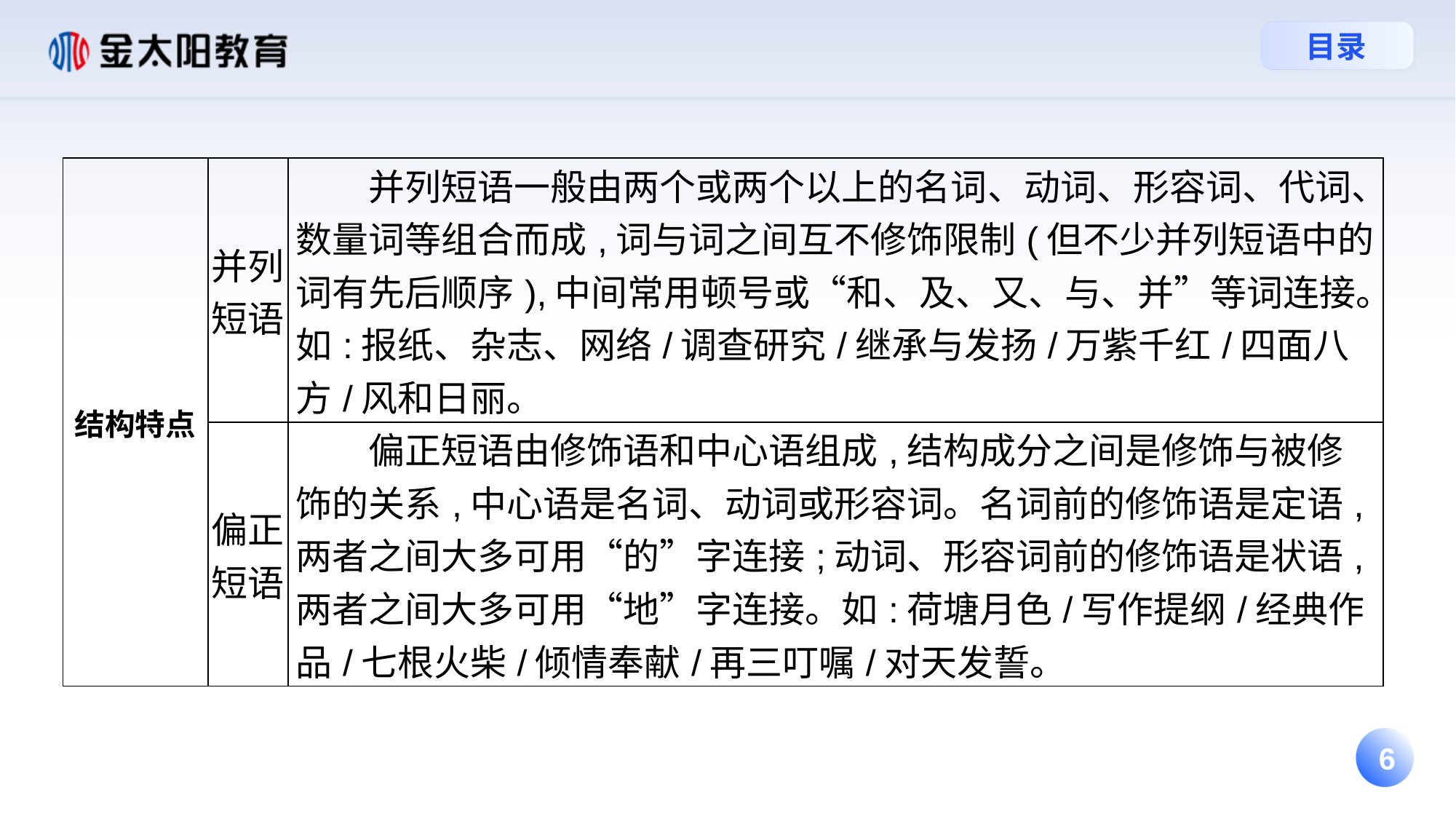

| 结构特点 | 并列短语 | 并列短语一般由两个或两个以上的名词、动词、形容词、代词、数量词等组合而成,词与词之间互不修饰限制(但不少并列短语中的词有先后顺序),中间常用顿号或“和、及、又、与、并”等词连接。如:报纸、杂志、网络/调查研究/继承与发扬/万紫千红/四面八方/风和日丽。 |
| --- | --- | --- |
|  | 偏正短语 | 偏正短语由修饰语和中心语组成,结构成分之间是修饰与被修饰的关系,中心语是名词、动词或形容词。名词前的修饰语是定语,两者之间大多可用“的”字连接;动词、形容词前的修饰语是状语,两者之间大多可用“地”字连接。如:荷塘月色/写作提纲/经典作品/七根火柴/倾情奉献/再三叮嘱/对天发誓。 |